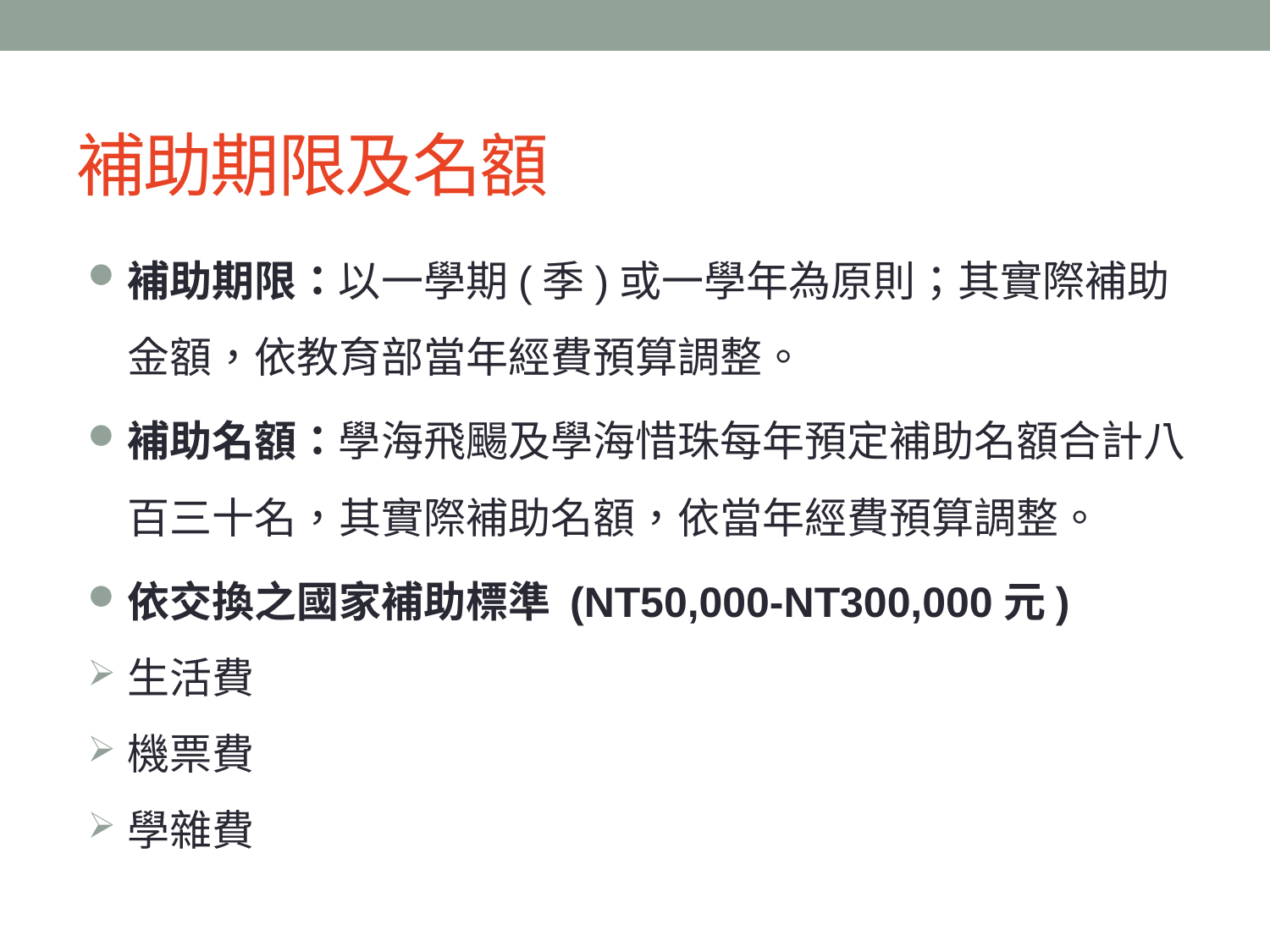

# 補助期限及名額
補助期限：以一學期(季)或一學年為原則；其實際補助金額，依教育部當年經費預算調整。
補助名額：學海飛颺及學海惜珠每年預定補助名額合計八百三十名，其實際補助名額，依當年經費預算調整。
依交換之國家補助標準 (NT50,000-NT300,000元)
生活費
機票費
學雜費